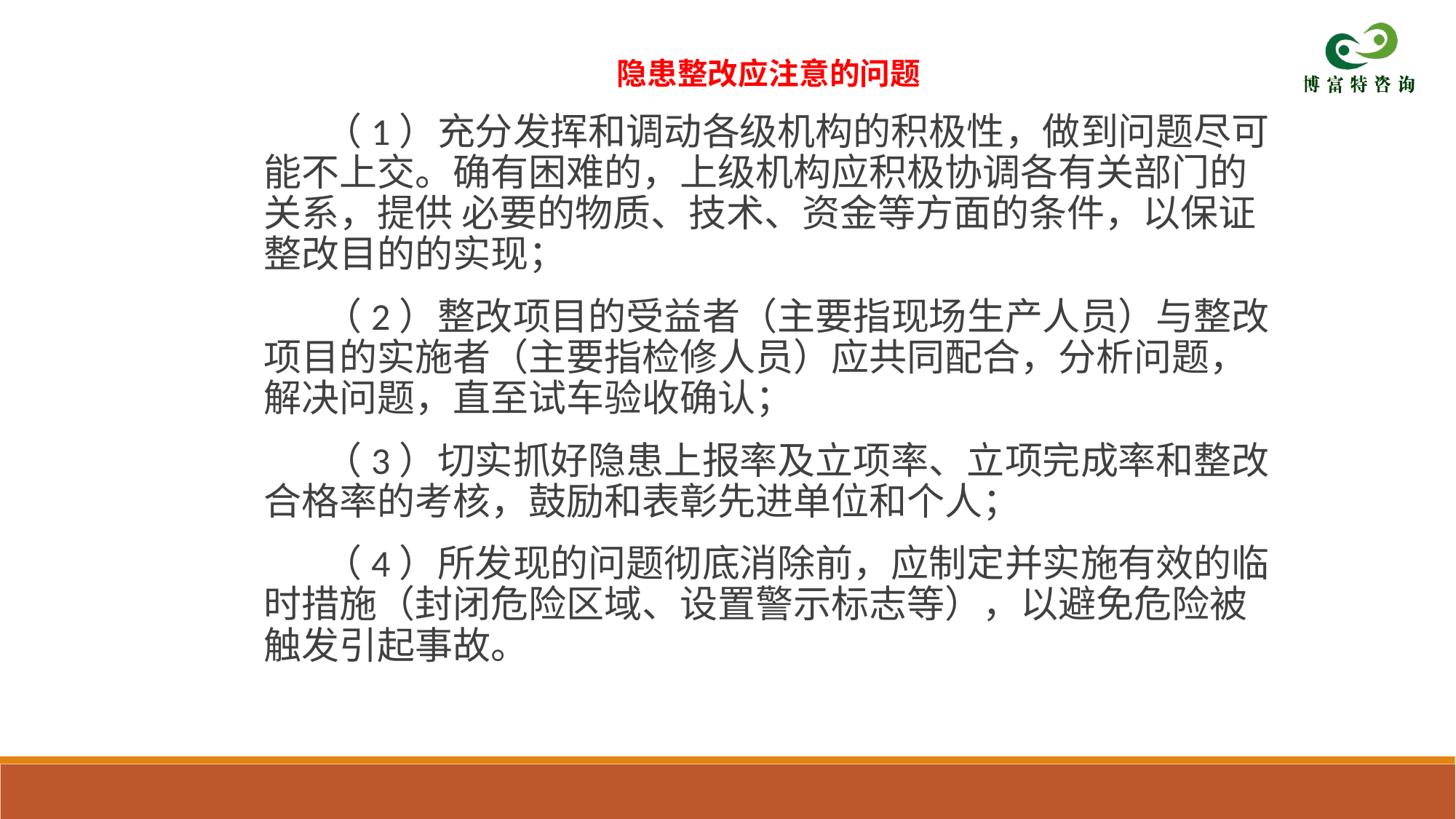

隐患整改应注意的问题
      （1）充分发挥和调动各级机构的积极性，做到问题尽可能不上交。确有困难的，上级机构应积极协调各有关部门的关系，提供 必要的物质、技术、资金等方面的条件，以保证整改目的的实现；
      （2）整改项目的受益者（主要指现场生产人员）与整改项目的实施者（主要指检修人员）应共同配合，分析问题，解决问题，直至试车验收确认；
      （3）切实抓好隐患上报率及立项率、立项完成率和整改合格率的考核，鼓励和表彰先进单位和个人；
      （4）所发现的问题彻底消除前，应制定并实施有效的临时措施（封闭危险区域、设置警示标志等），以避免危险被触发引起事故。